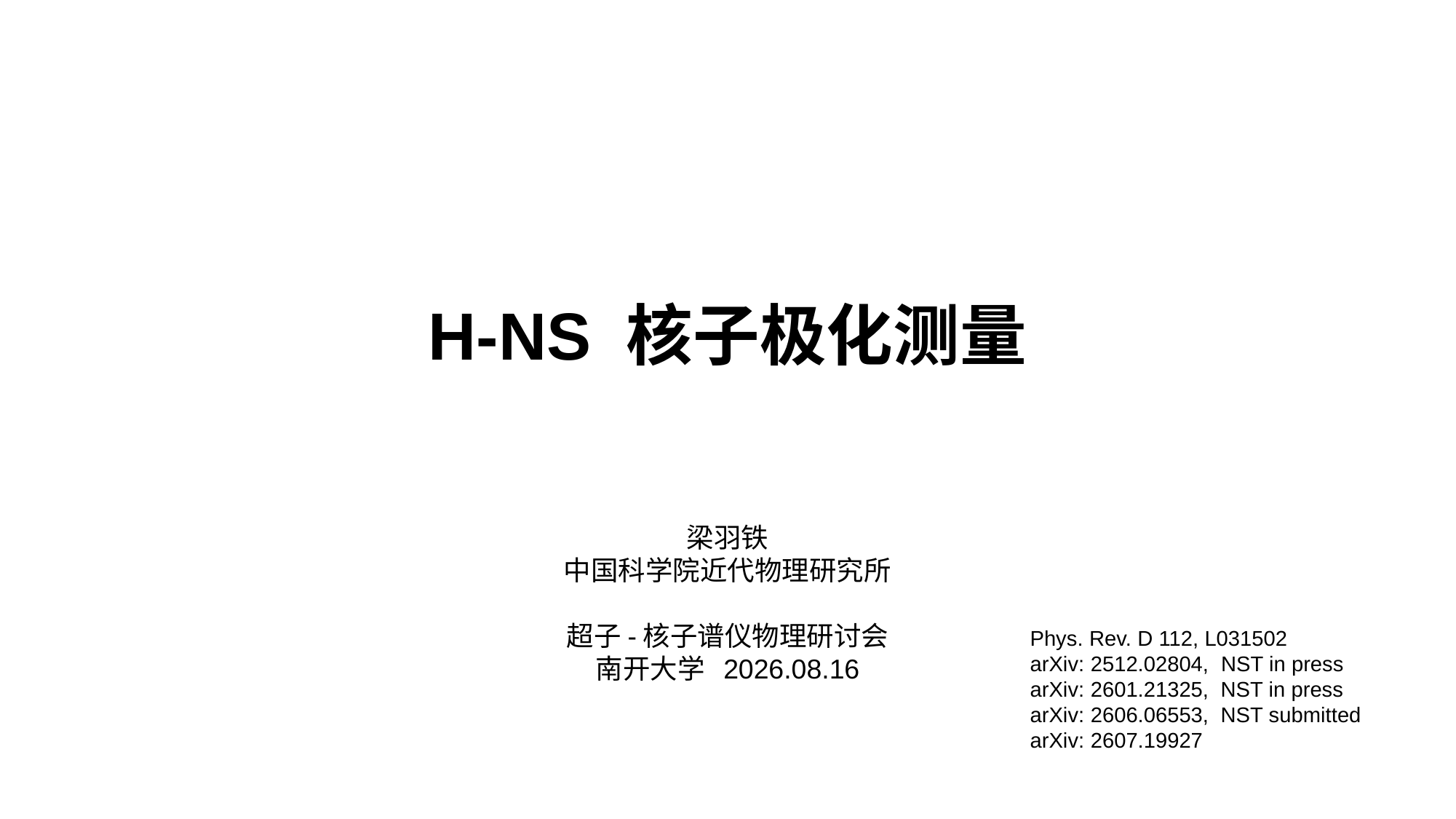

H-NS 核子极化测量
梁羽铁
中国科学院近代物理研究所

超子-核子谱仪物理研讨会
南开大学  2026.08.16

Phys. Rev. D 112, L031502
arXiv: 2512.02804,  NST in press
arXiv: 2601.21325,  NST in press
arXiv: 2606.06553,  NST submitted
arXiv: 2607.19927